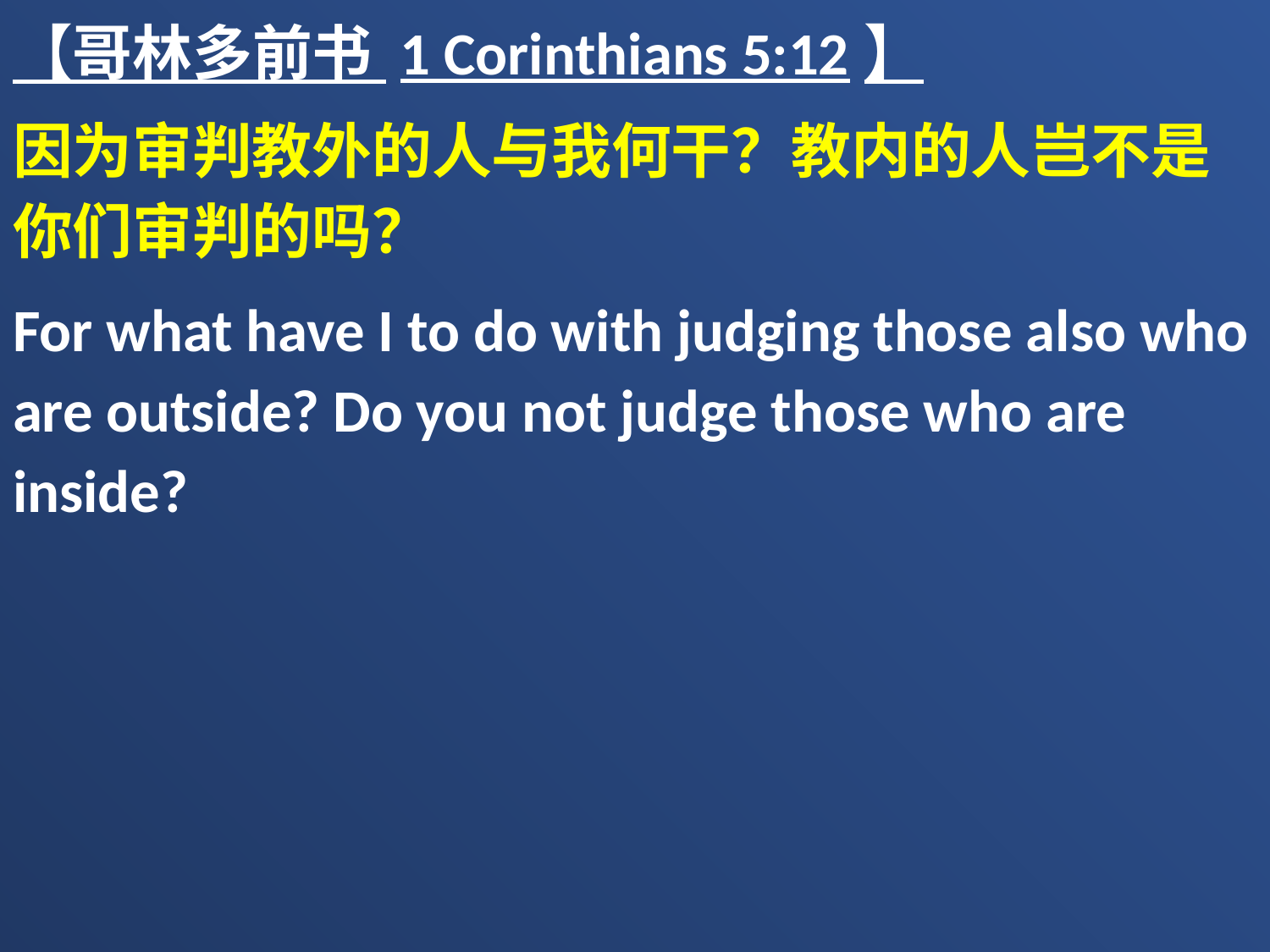

【哥林多前书 1 Corinthians 5:12】
因为审判教外的人与我何干？教内的人岂不是你们审判的吗？
For what have I to do with judging those also who are outside? Do you not judge those who are inside?